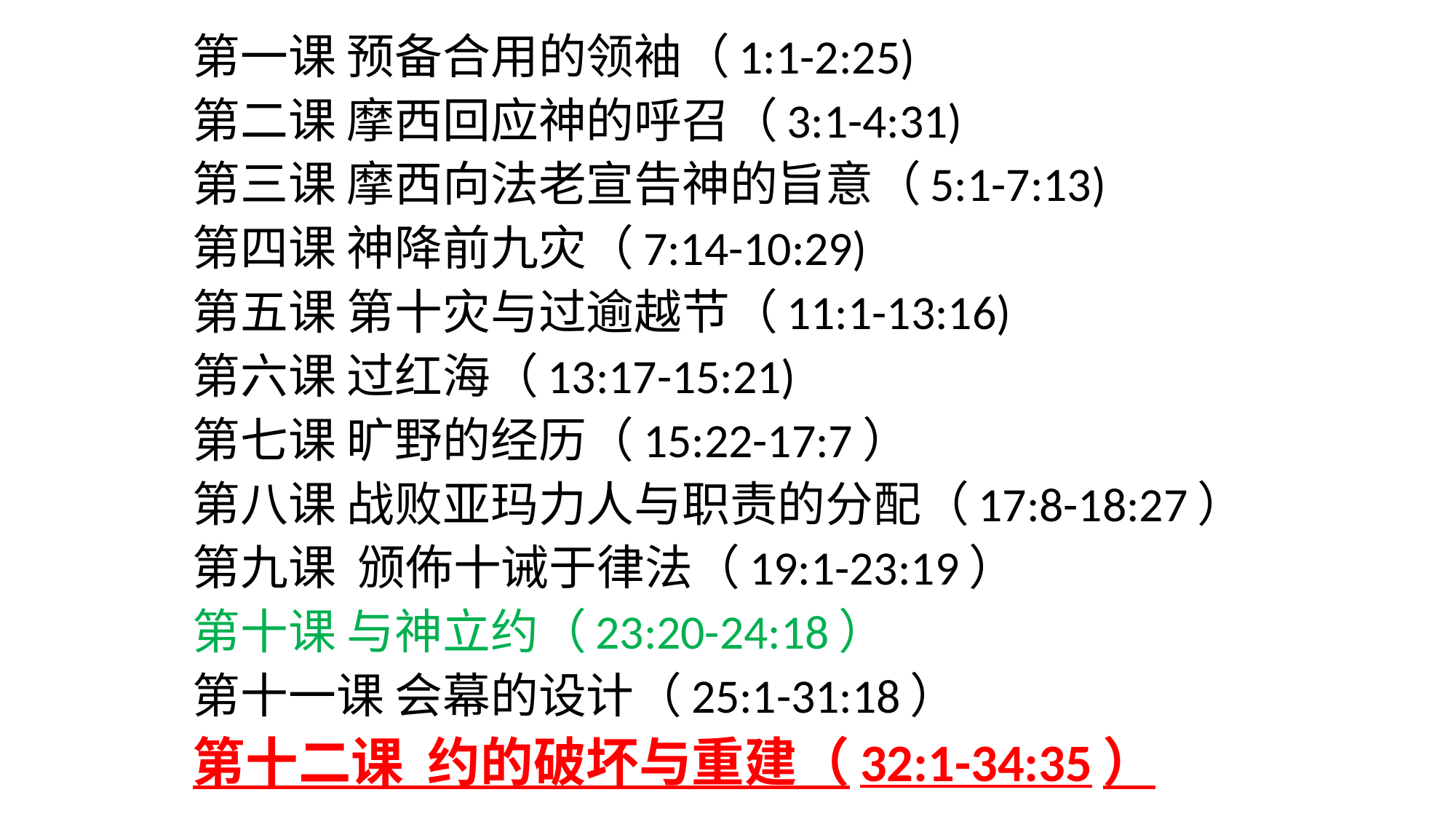

第一课 预备合用的领袖（1:1-2:25)
第二课 摩西回应神的呼召（3:1-4:31)
第三课 摩西向法老宣告神的旨意（5:1-7:13)
第四课 神降前九灾（7:14-10:29)
第五课 第十灾与过逾越节（11:1-13:16)
第六课 过红海（13:17-15:21)
第七课 旷野的经历（15:22-17:7）
第八课 战败亚玛力人与职责的分配（17:8-18:27）
第九课  颁佈十诫于律法（19:1-23:19）
第十课 与神立约（23:20-24:18）
第十一课 会幕的设计（25:1-31:18）
第十二课  约的破坏与重建（32:1-34:35）